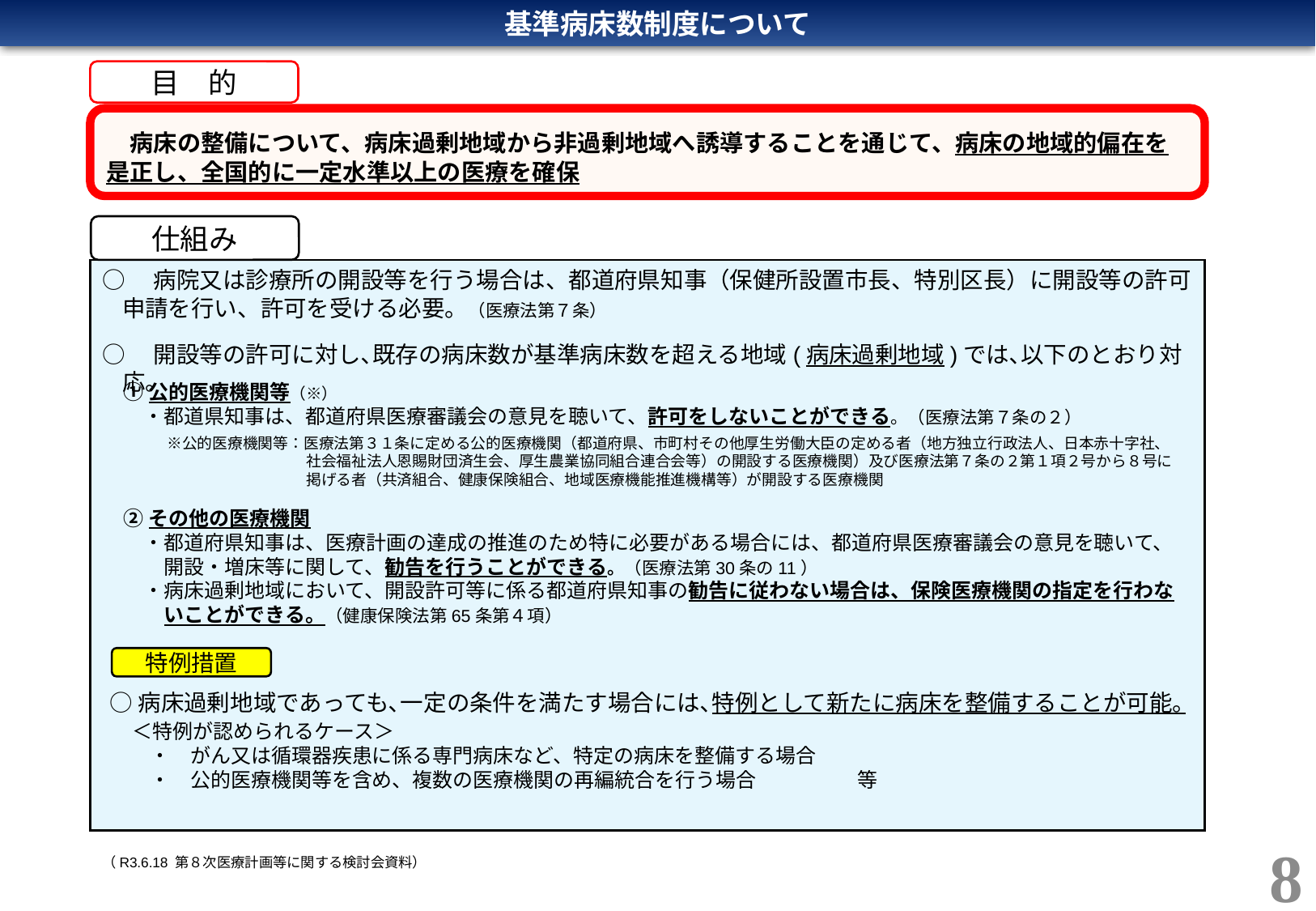

基準病床数制度について
目　的
　病床の整備について、病床過剰地域から非過剰地域へ誘導することを通じて、病床の地域的偏在を是正し、全国的に一定水準以上の医療を確保
仕組み
○　病院又は診療所の開設等を行う場合は、都道府県知事（保健所設置市長、特別区長）に開設等の許可申請を行い、許可を受ける必要。（医療法第７条）

○　開設等の許可に対し､既存の病床数が基準病床数を超える地域(病床過剰地域)では､以下のとおり対応。
①公的医療機関等（※）
　・都道県知事は、都道府県医療審議会の意見を聴いて、許可をしないことができる。（医療法第７条の２）

　　　※公的医療機関等：医療法第３１条に定める公的医療機関（都道府県、市町村その他厚生労働大臣の定める者（地方独立行政法人、日本赤十字社、
　　　　　　　　　　　　社会福祉法人恩賜財団済生会、厚生農業協同組合連合会等）の開設する医療機関）及び医療法第７条の２第１項２号から８号に
　　　　　　　　　　　　掲げる者（共済組合、健康保険組合、地域医療機能推進機構等）が開設する医療機関
②その他の医療機関
　・都道府県知事は、医療計画の達成の推進のため特に必要がある場合には、都道府県医療審議会の意見を聴いて、
　　開設・増床等に関して、勧告を行うことができる。（医療法第30条の11）
　・病床過剰地域において、開設許可等に係る都道府県知事の勧告に従わない場合は、保険医療機関の指定を行わな
　　いことができる。（健康保険法第65条第４項）

特例措置
○病床過剰地域であっても､一定の条件を満たす場合には､特例として新たに病床を整備することが可能。
　＜特例が認められるケース＞
　　・　がん又は循環器疾患に係る専門病床など、特定の病床を整備する場合
　　・　公的医療機関等を含め、複数の医療機関の再編統合を行う場合　　　　　等
8
（R3.6.18 第８次医療計画等に関する検討会資料）